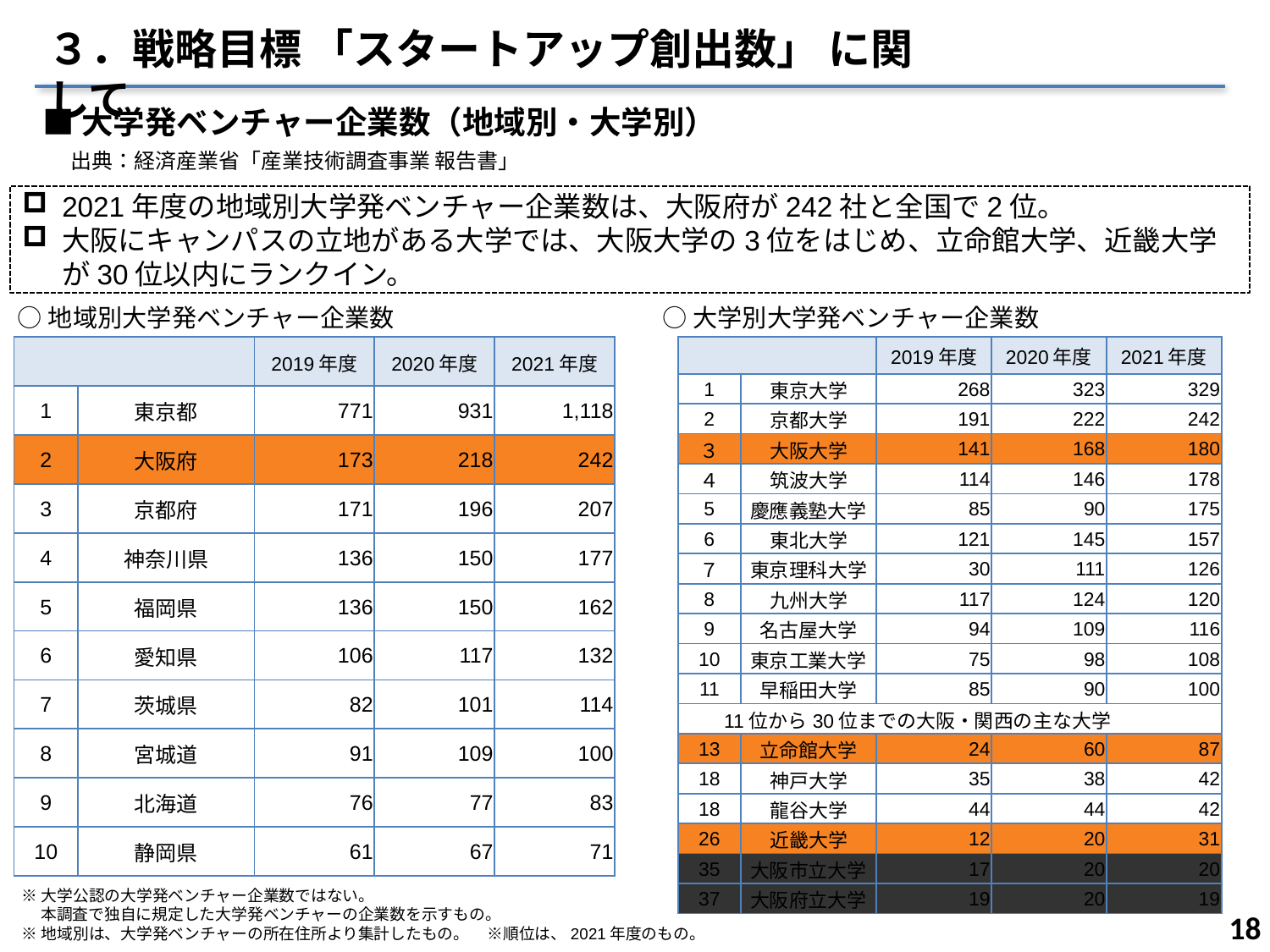

３．戦略目標 「スタートアップ創出数」 に関して
■大学発ベンチャー企業数（地域別・大学別）
　出典：経済産業省「産業技術調査事業 報告書」
2021年度の地域別大学発ベンチャー企業数は、大阪府が242社と全国で2位。
大阪にキャンパスの立地がある大学では、大阪大学の3位をはじめ、立命館大学、近畿大学が30位以内にランクイン。
○大学別大学発ベンチャー企業数
○地域別大学発ベンチャー企業数
|  |  | 2019年度 | 2020年度 | 2021年度 |
| --- | --- | --- | --- | --- |
| 1 | 東京都 | 771 | 931 | 1,118 |
| 2 | 大阪府 | 173 | 218 | 242 |
| 3 | 京都府 | 171 | 196 | 207 |
| 4 | 神奈川県 | 136 | 150 | 177 |
| 5 | 福岡県 | 136 | 150 | 162 |
| 6 | 愛知県 | 106 | 117 | 132 |
| 7 | 茨城県 | 82 | 101 | 114 |
| 8 | 宮城道 | 91 | 109 | 100 |
| 9 | 北海道 | 76 | 77 | 83 |
| 10 | 静岡県 | 61 | 67 | 71 |
|  |  | 2019年度 | 2020年度 | 2021年度 |
| --- | --- | --- | --- | --- |
| 1 | 東京大学 | 268 | 323 | 329 |
| 2 | 京都大学 | 191 | 222 | 242 |
| ３ | 大阪大学 | 141 | 168 | 180 |
| ４ | 筑波大学 | 114 | 146 | 178 |
| 5 | 慶應義塾大学 | 85 | 90 | 175 |
| 6 | 東北大学 | 121 | 145 | 157 |
| ７ | 東京理科大学 | 30 | 111 | 126 |
| 8 | 九州大学 | 117 | 124 | 120 |
| 9 | 名古屋大学 | 94 | 109 | 116 |
| 10 | 東京工業大学 | 75 | 98 | 108 |
| 11 | 早稲田大学 | 85 | 90 | 100 |
| 11位から30位までの大阪・関西の主な大学 |  |  |  |  |
| 13 | 立命館大学 | 24 | 60 | 87 |
| 18 | 神戸大学 | 35 | 38 | 42 |
| 18 | 龍谷大学 | 44 | 44 | 42 |
| 26 | 近畿大学 | 12 | 20 | 31 |
| 35 | 大阪市立大学 | 17 | 20 | 20 |
| 37 | 大阪府立大学 | 19 | 20 | 19 |
※大学公認の大学発ベンチャー企業数ではない。
　 本調査で独自に規定した大学発ベンチャーの企業数を示すもの。
※地域別は、大学発ベンチャーの所在住所より集計したもの。     ※順位は、2021年度のもの。
18